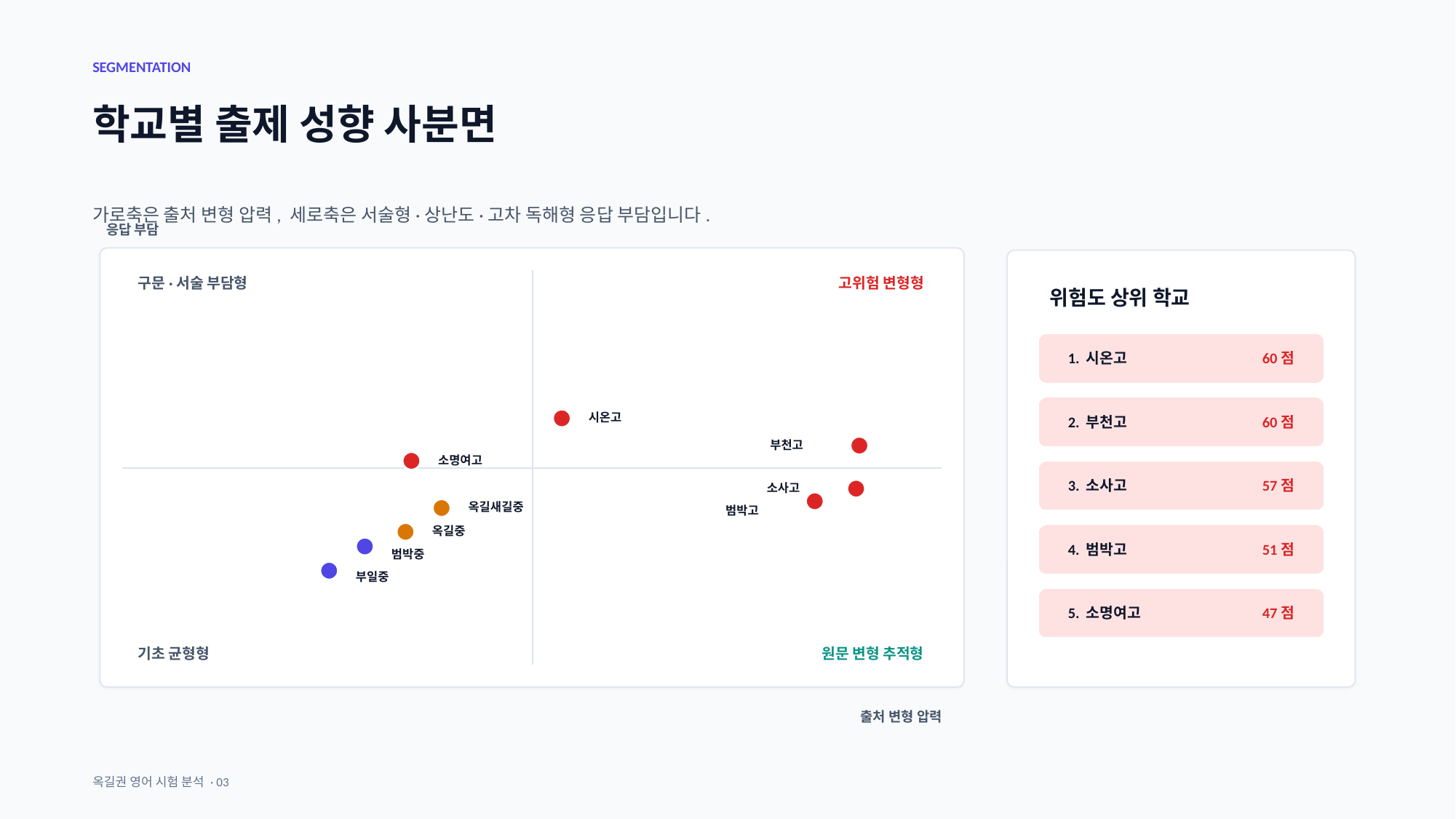

SEGMENTATION
학교별 출제 성향 사분면
가로축은 출처 변형 압력, 세로축은 서술형·상난도·고차 독해형 응답 부담입니다.
응답 부담

구문·서술 부담형
고위험 변형형

위험도 상위 학교

1. 시온고
60점

시온고
2. 부천고
60점

부천고

소명여고

3. 소사고
57점
소사고

옥길새길중
범박고

옥길중

4. 범박고
51점

범박중

부일중

5. 소명여고
47점
기초 균형형
원문 변형 추적형
출처 변형 압력
옥길권 영어 시험 분석 · 03